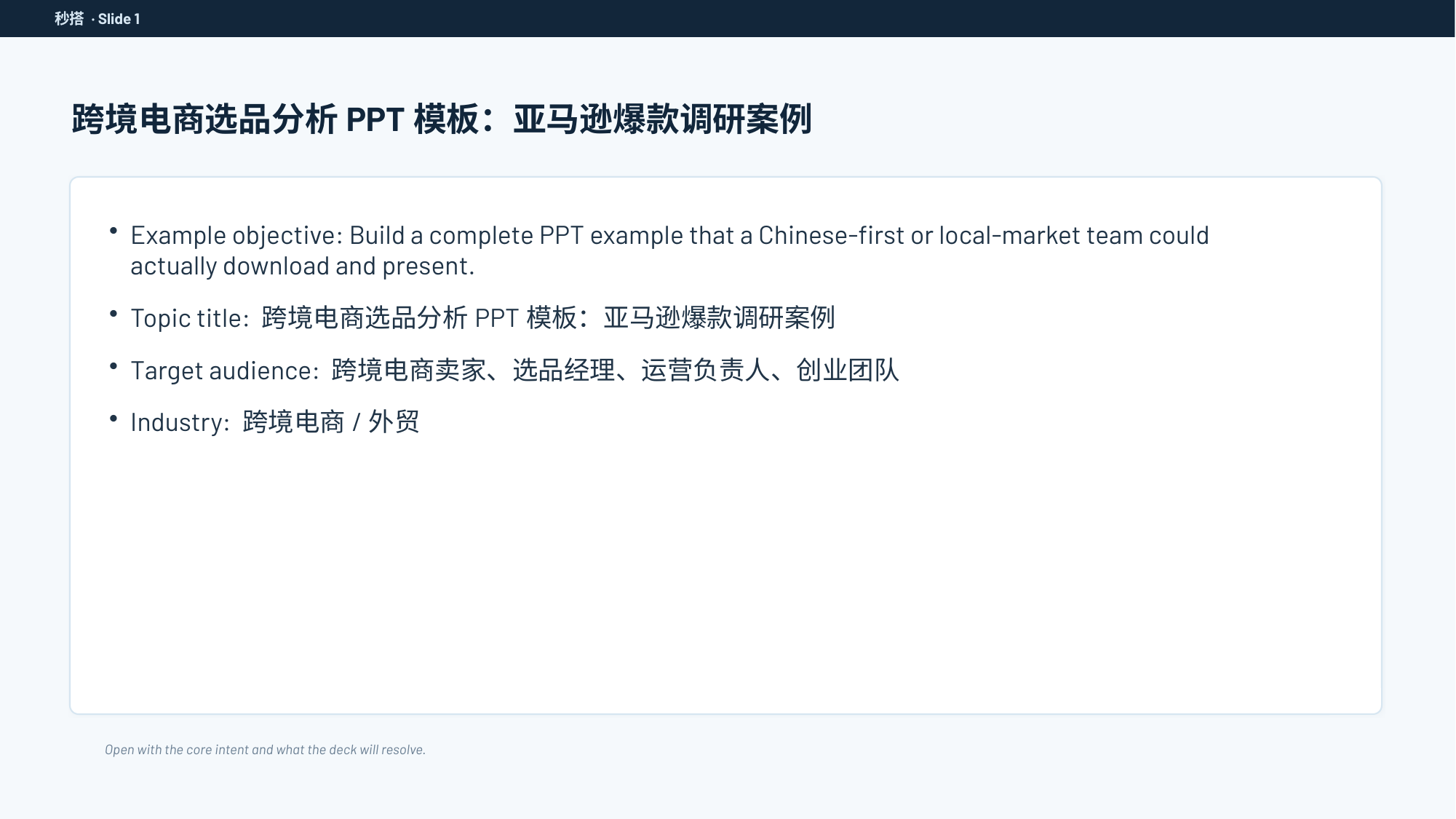

秒搭 · Slide 1
跨境电商选品分析PPT模板：亚马逊爆款调研案例

Example objective: Build a complete PPT example that a Chinese-first or local-market team could actually download and present.
Topic title: 跨境电商选品分析PPT模板：亚马逊爆款调研案例
Target audience: 跨境电商卖家、选品经理、运营负责人、创业团队
Industry: 跨境电商/外贸
Open with the core intent and what the deck will resolve.